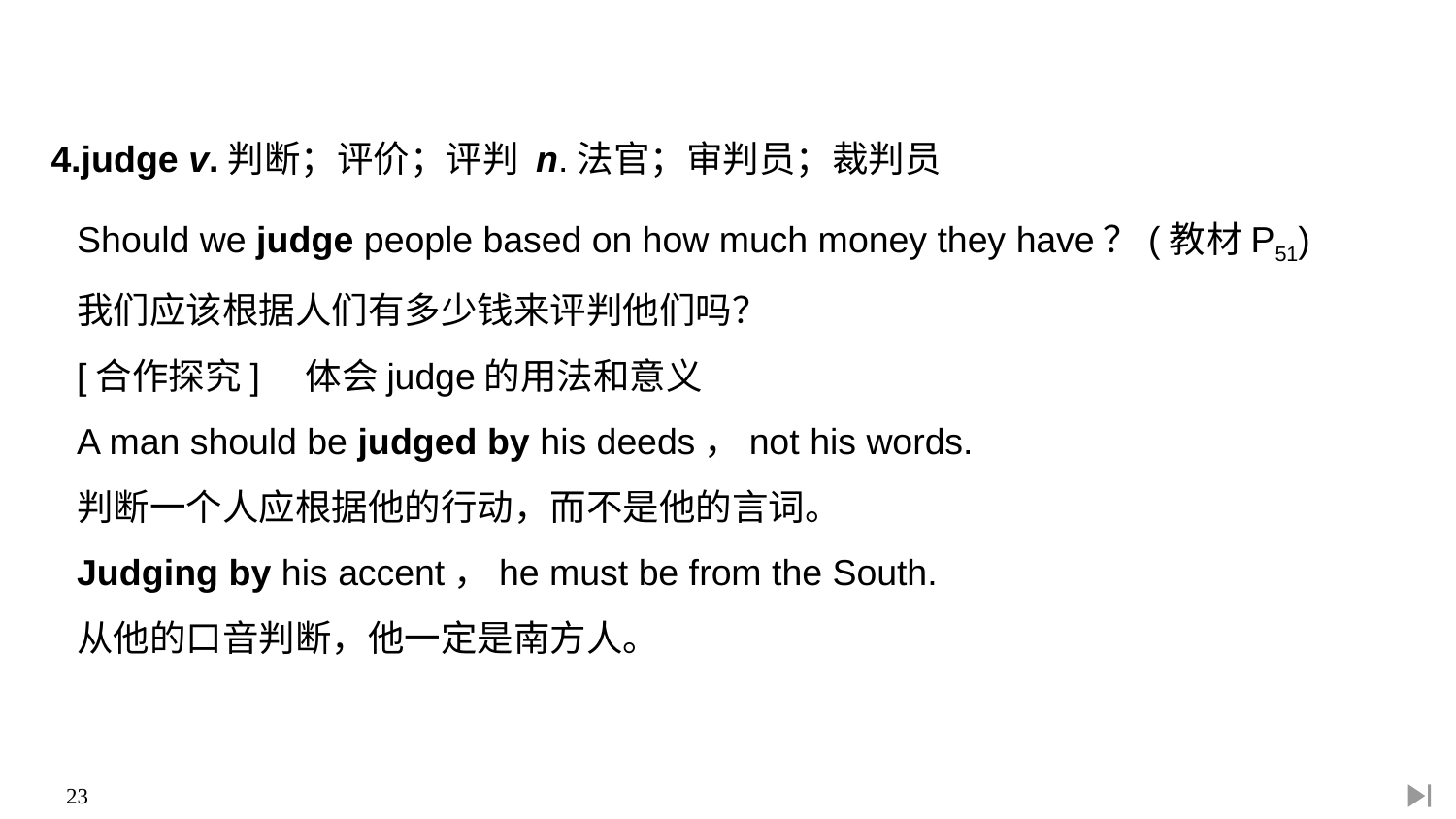

4.judge v.判断；评价；评判 n.法官；审判员；裁判员
Should we judge people based on how much money they have？(教材P51)
我们应该根据人们有多少钱来评判他们吗？
[合作探究]　体会judge的用法和意义
A man should be judged by his deeds，not his words.
判断一个人应根据他的行动，而不是他的言词。
Judging by his accent，he must be from the South.
从他的口音判断，他一定是南方人。